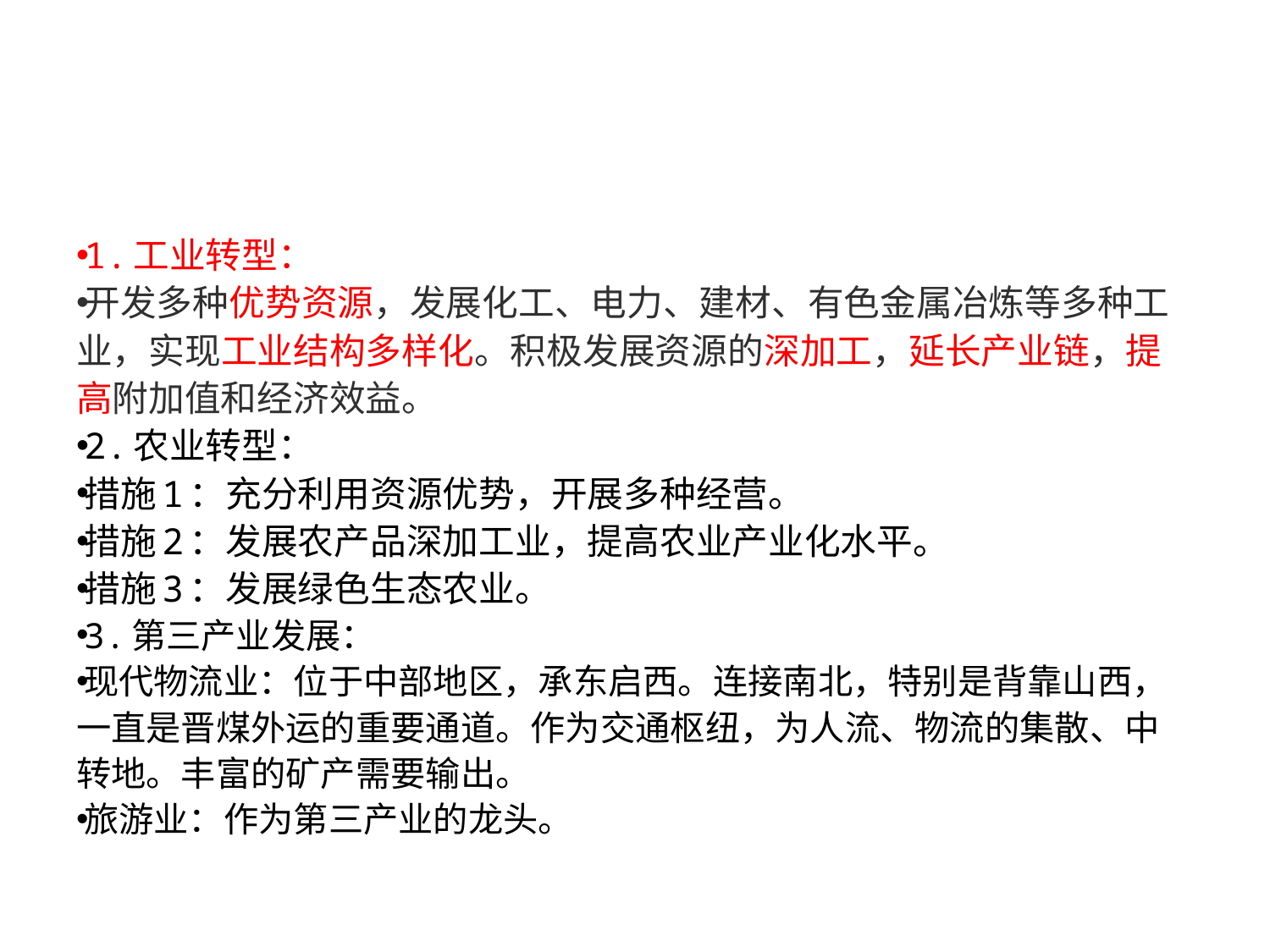

#
1.工业转型：
开发多种优势资源，发展化工、电力、建材、有色金属冶炼等多种工业，实现工业结构多样化。积极发展资源的深加工，延长产业链，提高附加值和经济效益。
2.农业转型：
措施1：充分利用资源优势，开展多种经营。
措施2：发展农产品深加工业，提高农业产业化水平。
措施3：发展绿色生态农业。
3.第三产业发展：
现代物流业：位于中部地区，承东启西。连接南北，特别是背靠山西，一直是晋煤外运的重要通道。作为交通枢纽，为人流、物流的集散、中转地。丰富的矿产需要输出。
旅游业：作为第三产业的龙头。